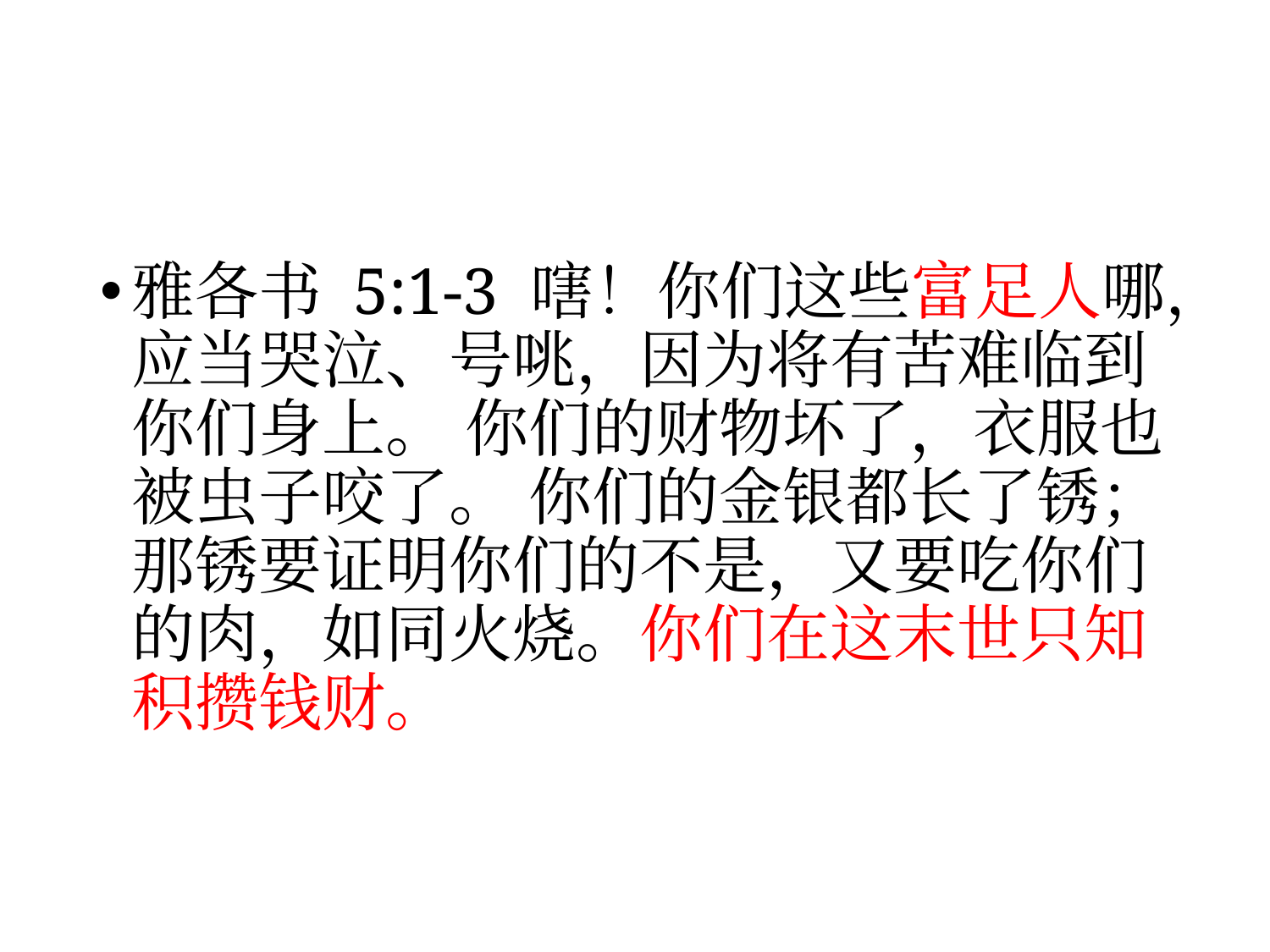

#
雅各书‬ ‭5:1-3 嗐！你们这些富足人哪，应当哭泣、号咷，因为将有苦难临到你们身上。 你们的财物坏了，衣服也被虫子咬了。 你们的金银都长了锈；那锈要证明你们的不是，又要吃你们的肉，如同火烧。你们在这末世只知积攒钱财。